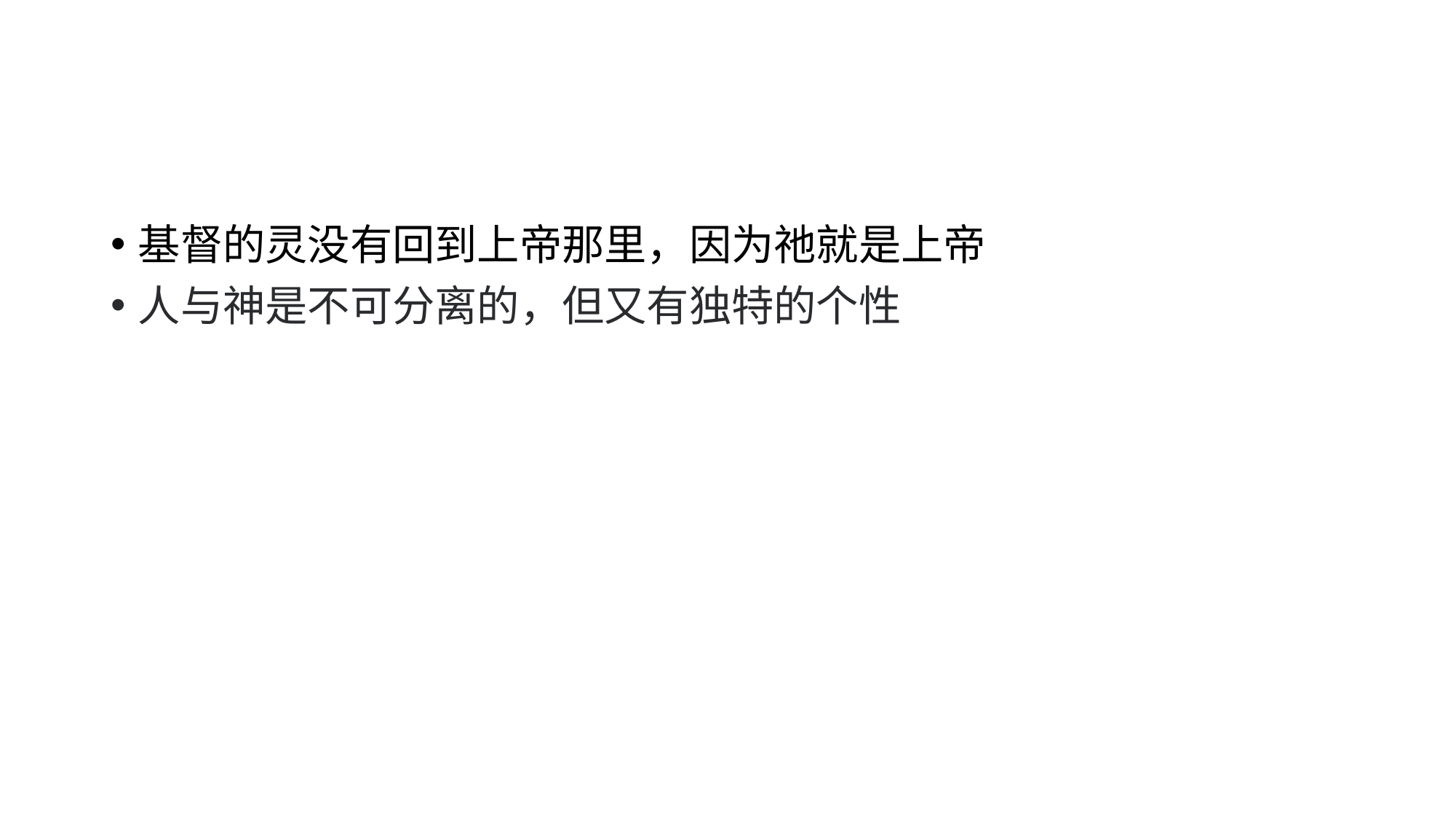

#
基督的灵没有回到上帝那里，因为祂就是上帝
人与神是不可分离的，但又有独特的个性